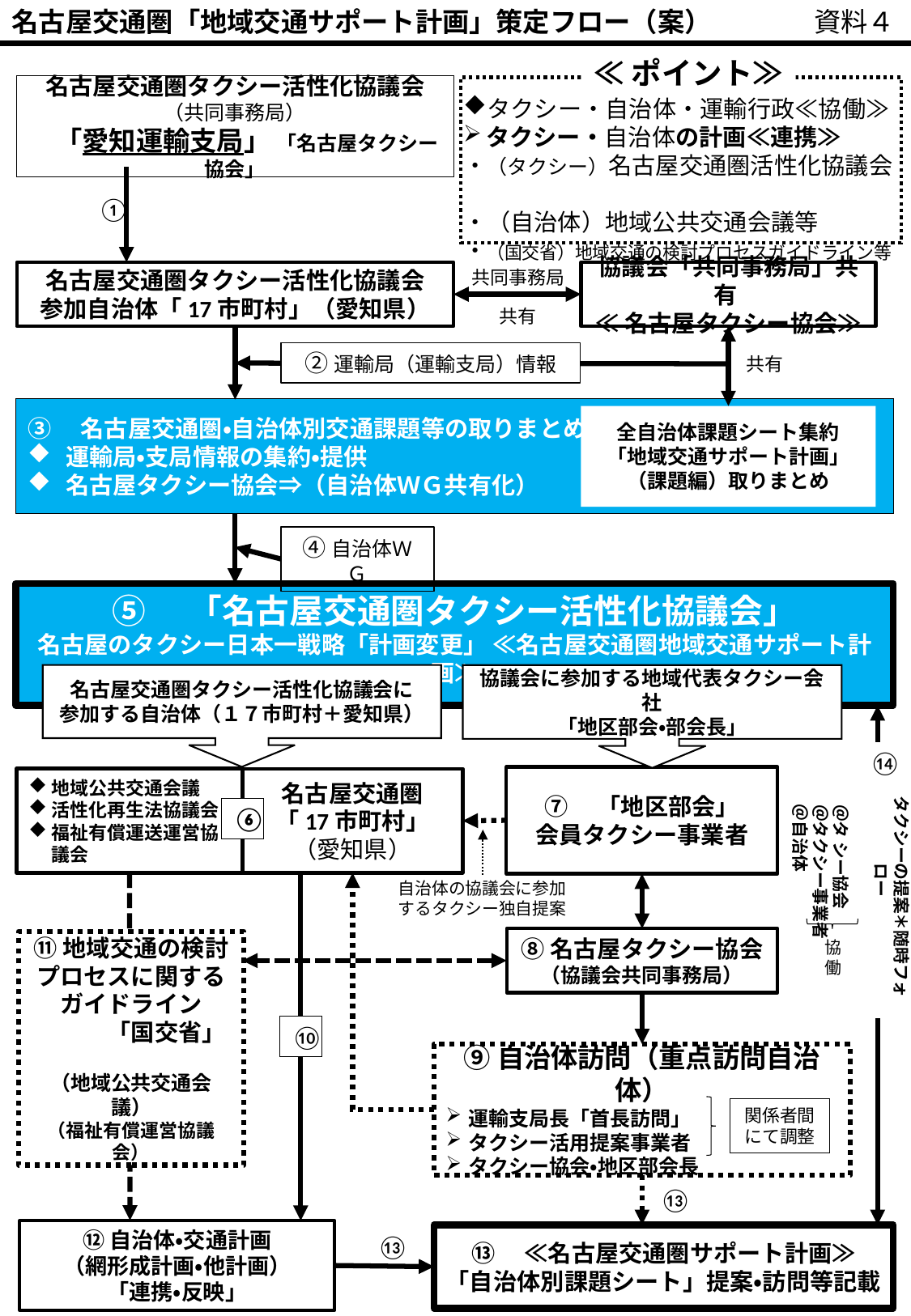

名古屋交通圏「地域交通サポート計画」策定フロー（案）
資料４
≪ポイント≫
名古屋交通圏タクシー活性化協議会
（共同事務局）
　「愛知運輸支局」 「名古屋タクシー協会」

タクシー・自治体・運輸行政≪協働≫
タクシー・自治体の計画≪連携≫
・（タクシー）名古屋交通圏活性化協議会
・（自治体）地域公共交通会議等
・（国交省）地域交通の検討プロセスガイドライン等
①
共同事務局

共有
名古屋交通圏タクシー活性化協議会
参加自治体「17市町村」（愛知県）
協議会「共同事務局」共有
≪名古屋タクシー協会≫
②運輸局（運輸支局）情報
共有
③　名古屋交通圏・自治体別交通課題等の取りまとめ
運輸局・支局情報の集約・提供
名古屋タクシー協会⇒（自治体ＷＧ共有化）
全自治体課題シート集約
「地域交通サポート計画」
（課題編）取りまとめ
④自治体ＷＧ
⑤　「名古屋交通圏タクシー活性化協議会」
名古屋のタクシー日本一戦略「計画変更」 ≪名古屋交通圏地域交通サポート計画≫
名古屋交通圏タクシー活性化協議会に
参加する自治体（１７市町村＋愛知県）
協議会に参加する地域代表タクシー会社
「地区部会・部会長」
　　タクシーの提案＊随時フォロー

　　　＠タ シー協会
　　　＠タクシー事業者
　　　＠自治体
⑭
⑦　「地区部会」
会員タクシー事業者
地域公共交通会議
活性化再生法協議会
福祉有償運送運営協議会
名古屋交通圏
「17市町村」
（愛知県）
⑥
自治体の協議会に参加するタクシー独自提案

⑧名古屋タクシー協会
（協議会共同事務局）
⑪地域交通の検討プロセスに関する　ガイドライン　　　　「国交省」

（地域公共交通会議）
（福祉有償運営協議会）
協働
⑩
⑨自治体訪問（重点訪問自治体）
運輸支局長「首長訪問」
タクシー活用提案事業者
タクシー協会・地区部会長

関係者間にて調整
⑬
⑫自治体・交通計画
（網形成計画・他計画）
「連携・反映」
⑬　≪名古屋交通圏サポート計画≫
「自治体別課題シート」提案・訪問等記載
⑬